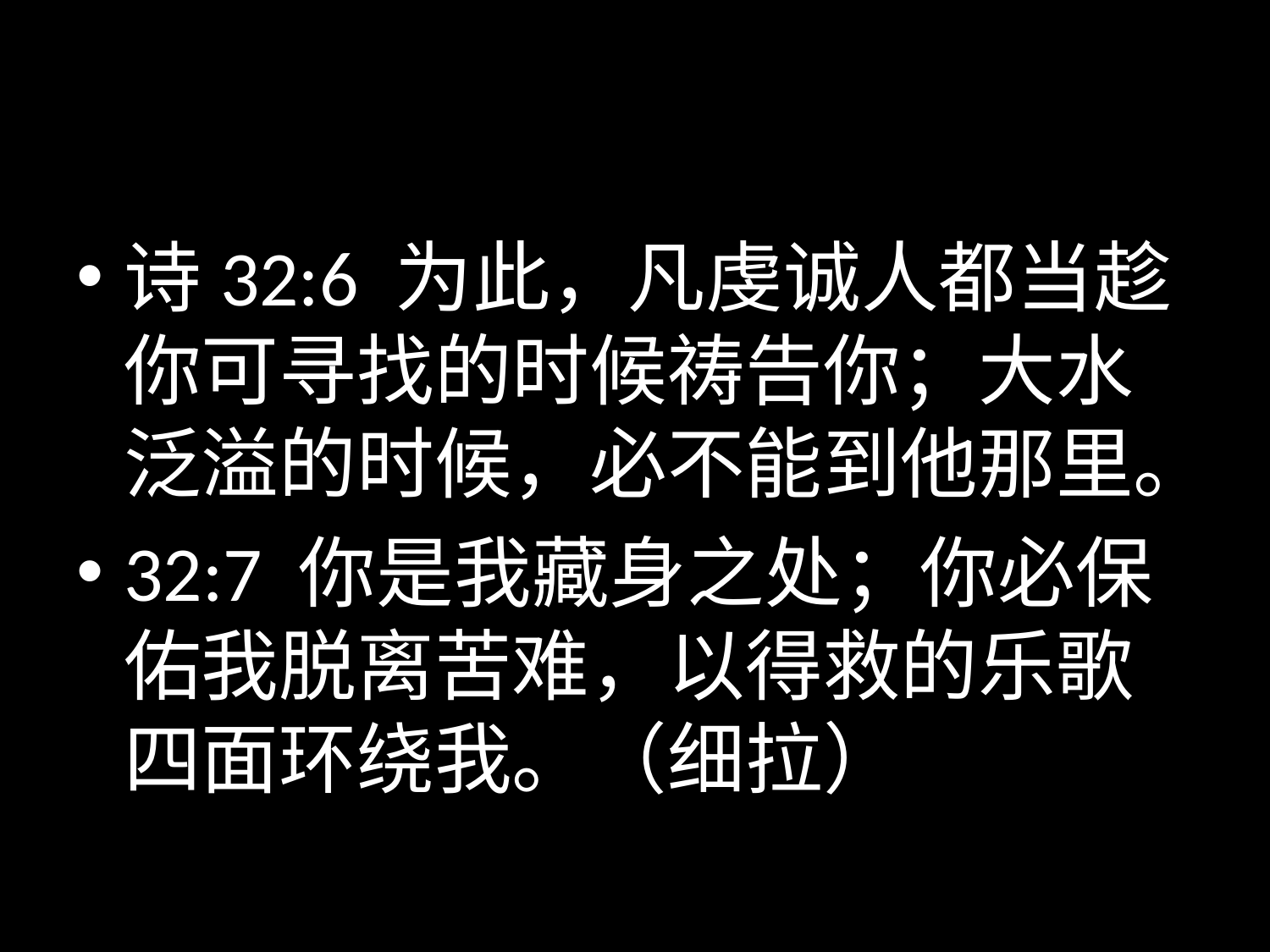

#
诗32:6 为此，凡虔诚人都当趁你可寻找的时候祷告你；大水泛溢的时候，必不能到他那里。
32:7 你是我藏身之处；你必保佑我脱离苦难，以得救的乐歌四面环绕我。（细拉）